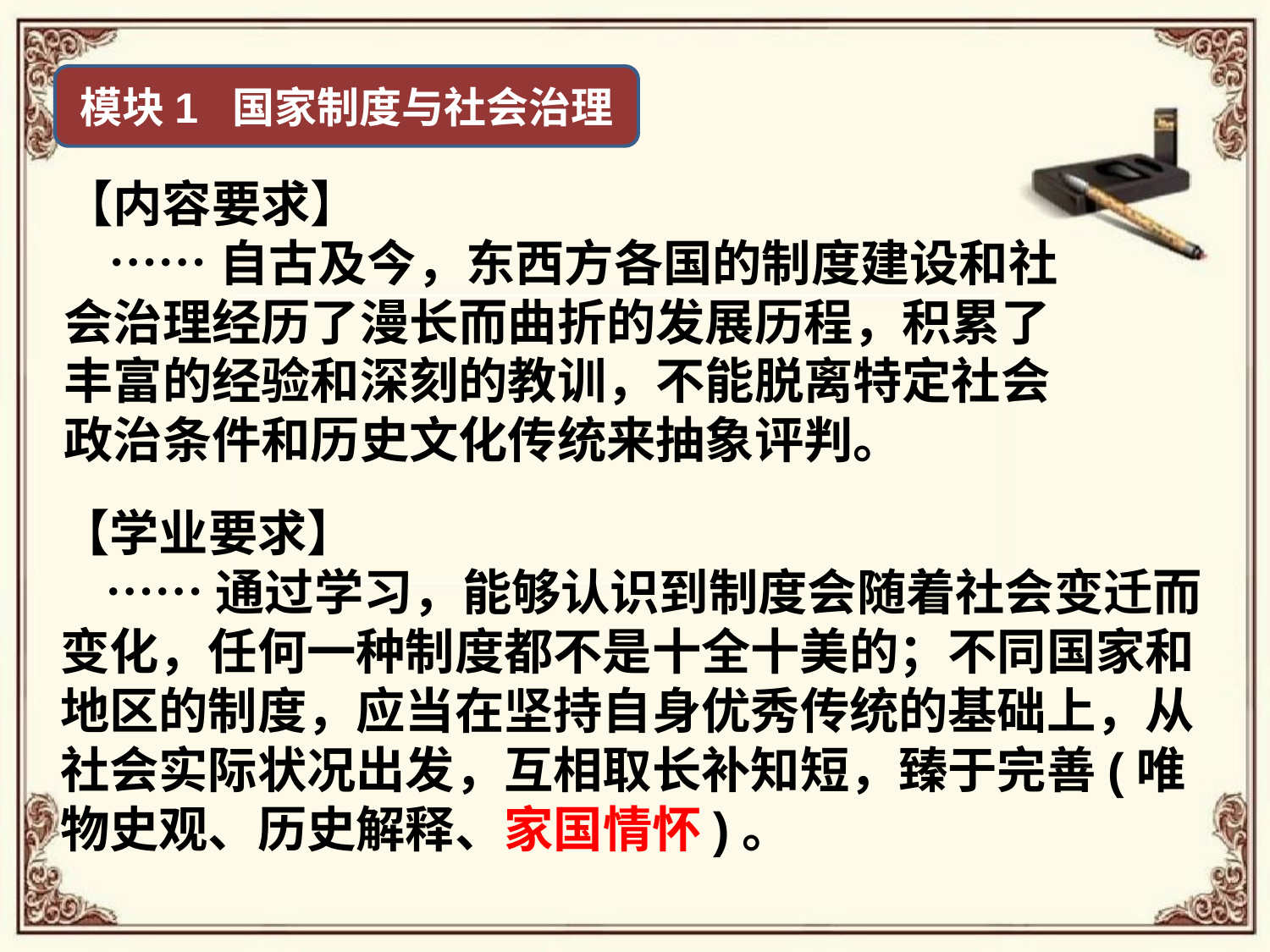

模块1  国家制度与社会治理
【内容要求】
    ……自古及今，东西方各国的制度建设和社会治理经历了漫长而曲折的发展历程，积累了丰富的经验和深刻的教训，不能脱离特定社会政治条件和历史文化传统来抽象评判。
【学业要求】
    ……通过学习，能够认识到制度会随着社会变迁而变化，任何一种制度都不是十全十美的；不同国家和地区的制度，应当在坚持自身优秀传统的基础上，从社会实际状况出发，互相取长补知短，臻于完善(唯物史观、历史解释、家国情怀)。